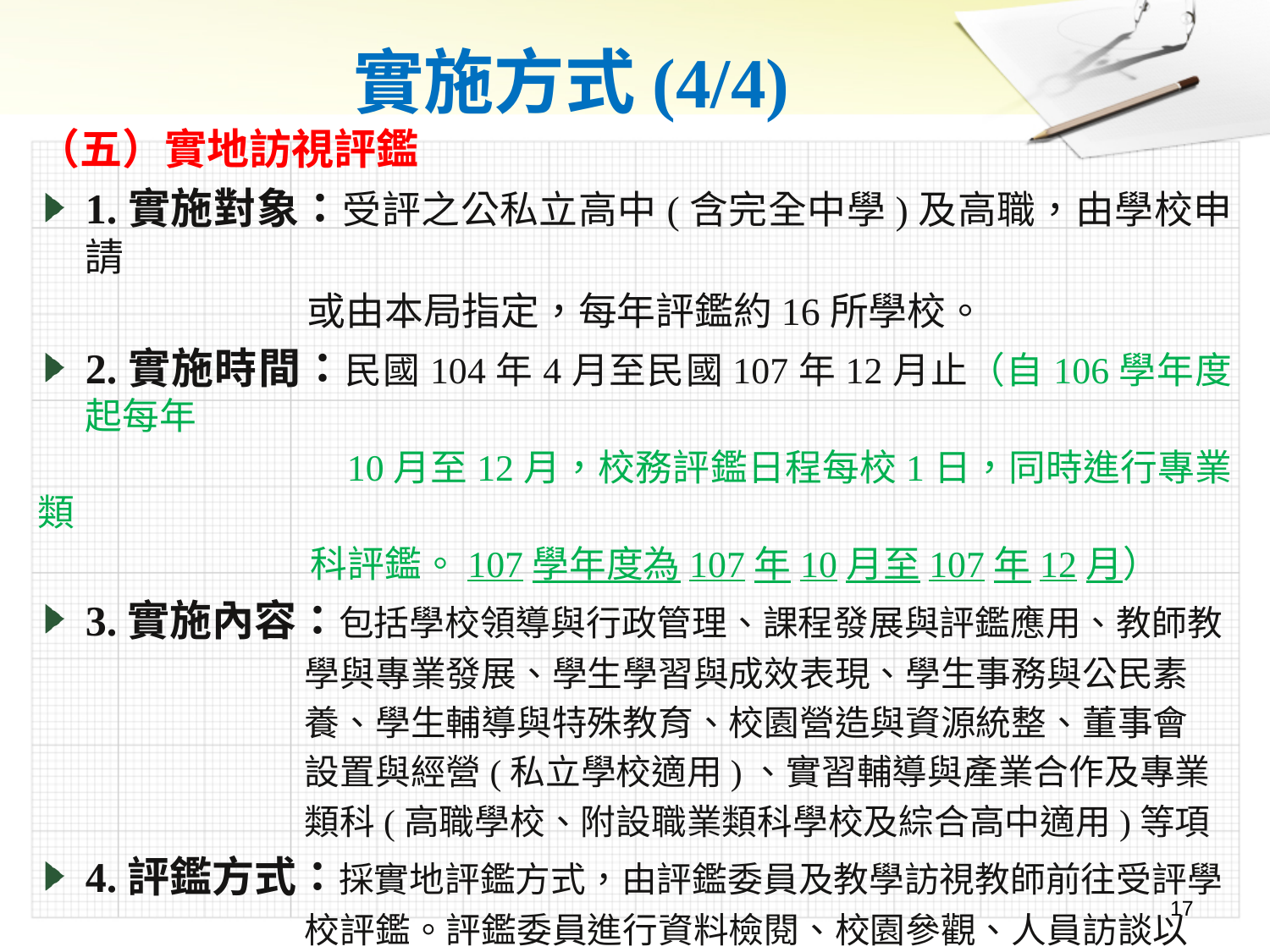

# 實施方式(4/4)
（五）實地訪視評鑑
1.實施對象：受評之公私立高中(含完全中學)及高職，由學校申請
                              或由本局指定，每年評鑑約16所學校。
2.實施時間：民國104年4月至民國107年12月止（自106學年度起每年
                                10月至12月，校務評鑑日程每校1日，同時進行專業類
                                科評鑑。107學年度為107年10月至107年12月）
3.實施內容：包括學校領導與行政管理、課程發展與評鑑應用、教師教
                                 學與專業發展、學生學習與成效表現、學生事務與公民素
                                 養、學生輔導與特殊教育、校園營造與資源統整、董事會
                                 設置與經營(私立學校適用)、實習輔導與產業合作及專業
                                 類科(高職學校、附設職業類科學校及綜合高中適用)等項
4.評鑑方式：採實地評鑑方式，由評鑑委員及教學訪視教師前往受評學
                                 校評鑑。評鑑委員進行資料檢閱、校園參觀、人員訪談以
                                 及簽署評鑑訪評完成簽署書；教學訪視教師則入班進行教
                                 學觀察。
17